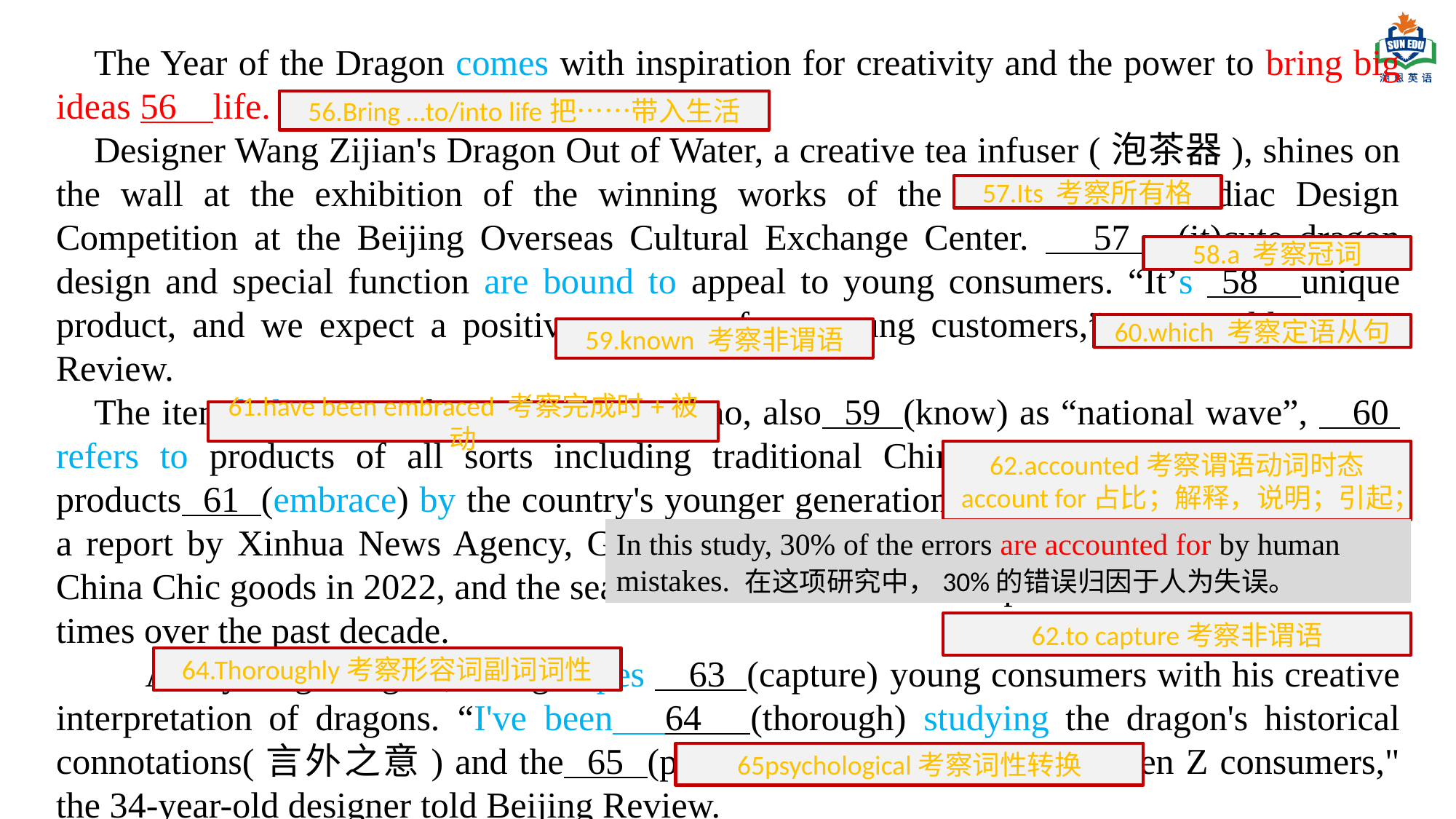

The Year of the Dragon comes with inspiration for creativity and the power to bring big ideas 56    life.
Designer Wang Zijian's Dragon Out of Water, a creative tea infuser (泡茶器), shines on the wall at the exhibition of the winning works of the 2024 Global Zodiac Design Competition at the Beijing Overseas Cultural Exchange Center.    57   (it)cute dragon design and special function are bound to appeal to young consumers. “It’s  58   unique product, and we expect a positive response from young customers,” Wang told Beijing Review.
The item belongs to China Chic,or guochao, also  59  (know) as “national wave”,    60  refers to products of all sorts including traditional Chinese cultural elements. These products  61  (embrace) by the country's younger generations in recent years. According to a report by Xinhua News Agency, Gen Z  62  (account) for 74 percent of consumers of China Chic goods in 2022, and the search volume of China Chic products has increased five times over the past decade.
     As a young designer, Wang hopes    63  (capture) young consumers with his creative interpretation of dragons. “I've been   64   (thorough) studying the dragon's historical connotations(言外之意) and the  65  (psychology) characteristics of Gen Z consumers," the 34-year-old designer told Beijing Review.
56.Bring …to/into life把……带入生活
57.Its 考察所有格
58.a 考察冠词
60.which 考察定语从句
59.known 考察非谓语
61.have been embraced 考察完成时+被动
62.accounted考察谓语动词时态 account for占比；解释，说明；引起；
In this study, 30% of the errors are accounted for by human mistakes. 在这项研究中，30%的错误归因于人为失误。
62.to capture考察非谓语
64.Thoroughly考察形容词副词词性
65psychological考察词性转换